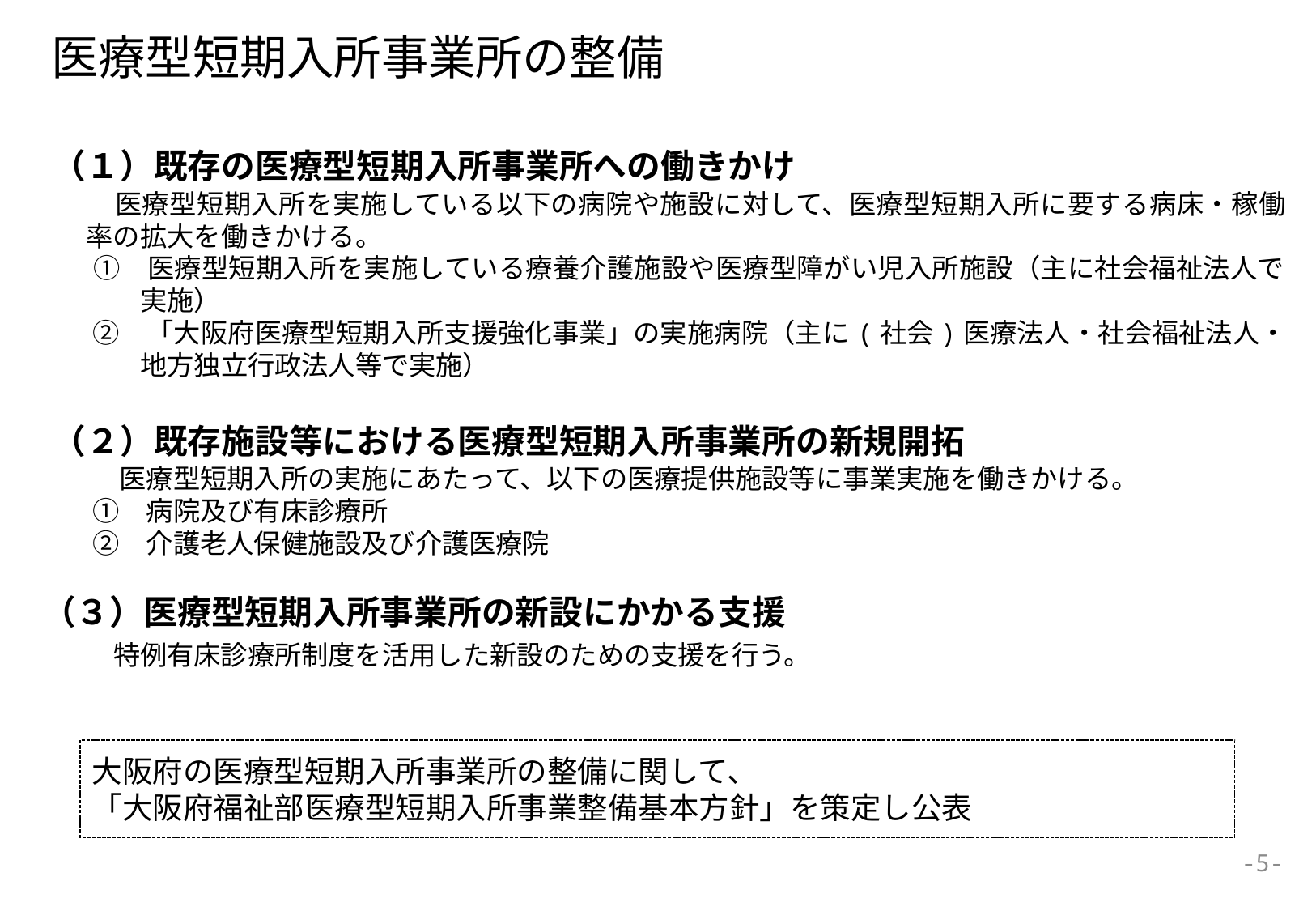

# 医療型短期入所事業所の整備
　（１）既存の医療型短期入所事業所への働きかけ
　　　　医療型短期入所を実施している以下の病院や施設に対して、医療型短期入所に要する病床・稼働率の拡大を働きかける。
　　　①　医療型短期入所を実施している療養介護施設や医療型障がい児入所施設（主に社会福祉法人で
　　実施）
　　　②　「大阪府医療型短期入所支援強化事業」の実施病院（主に(社会)医療法人・社会福祉法人・
　　地方独立行政法人等で実施）

　（２）既存施設等における医療型短期入所事業所の新規開拓
　　　　医療型短期入所の実施にあたって、以下の医療提供施設等に事業実施を働きかける。
　　　①　病院及び有床診療所
　　　②　介護老人保健施設及び介護医療院

　（３）医療型短期入所事業所の新設にかかる支援
　　　特例有床診療所制度を活用した新設のための支援を行う。

大阪府の医療型短期入所事業所の整備に関して、
「大阪府福祉部医療型短期入所事業整備基本方針」を策定し公表
-5-